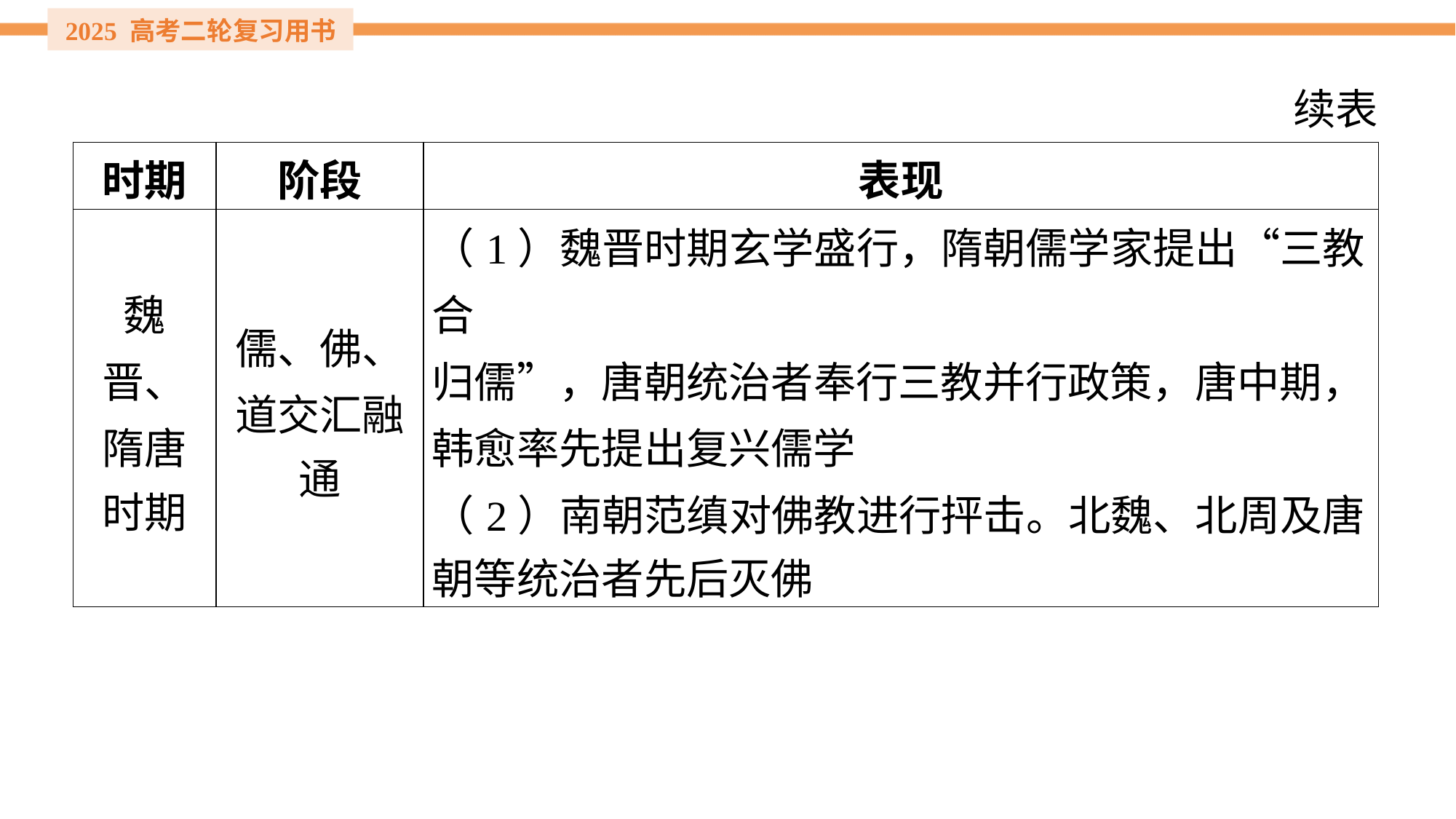

续表
| 时期 | 阶段 | 表现 |
| --- | --- | --- |
| 魏 晋、 隋唐 时期 | 儒、佛、 道交汇融 通 | （1）魏晋时期玄学盛行，隋朝儒学家提出“三教合 归儒”，唐朝统治者奉行三教并行政策，唐中期， 韩愈率先提出复兴儒学 （2）南朝范缜对佛教进行抨击。北魏、北周及唐 朝等统治者先后灭佛 |